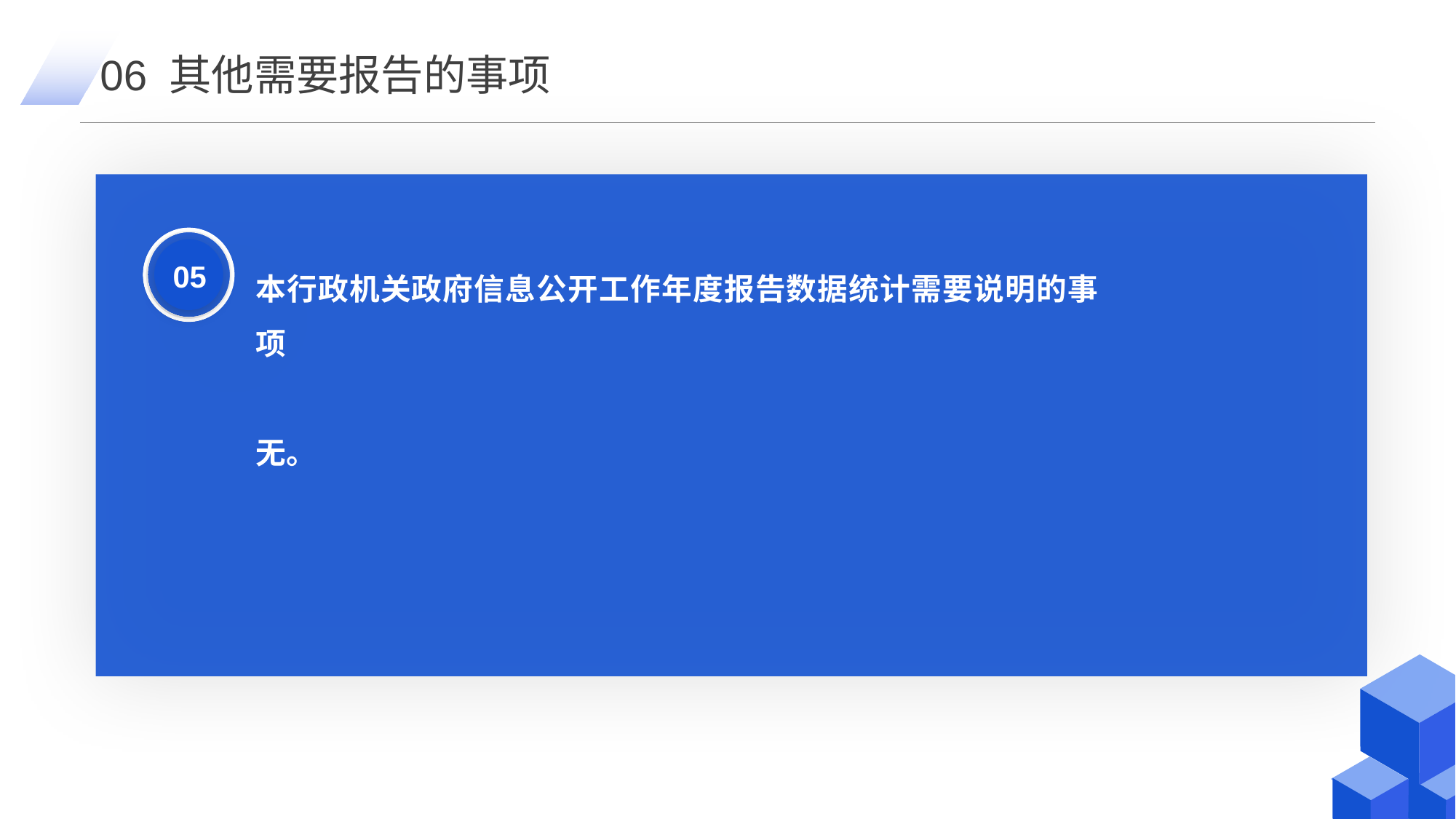

06 其他需要报告的事项

05
本行政机关政府信息公开工作年度报告数据统计需要说明的事项

无。